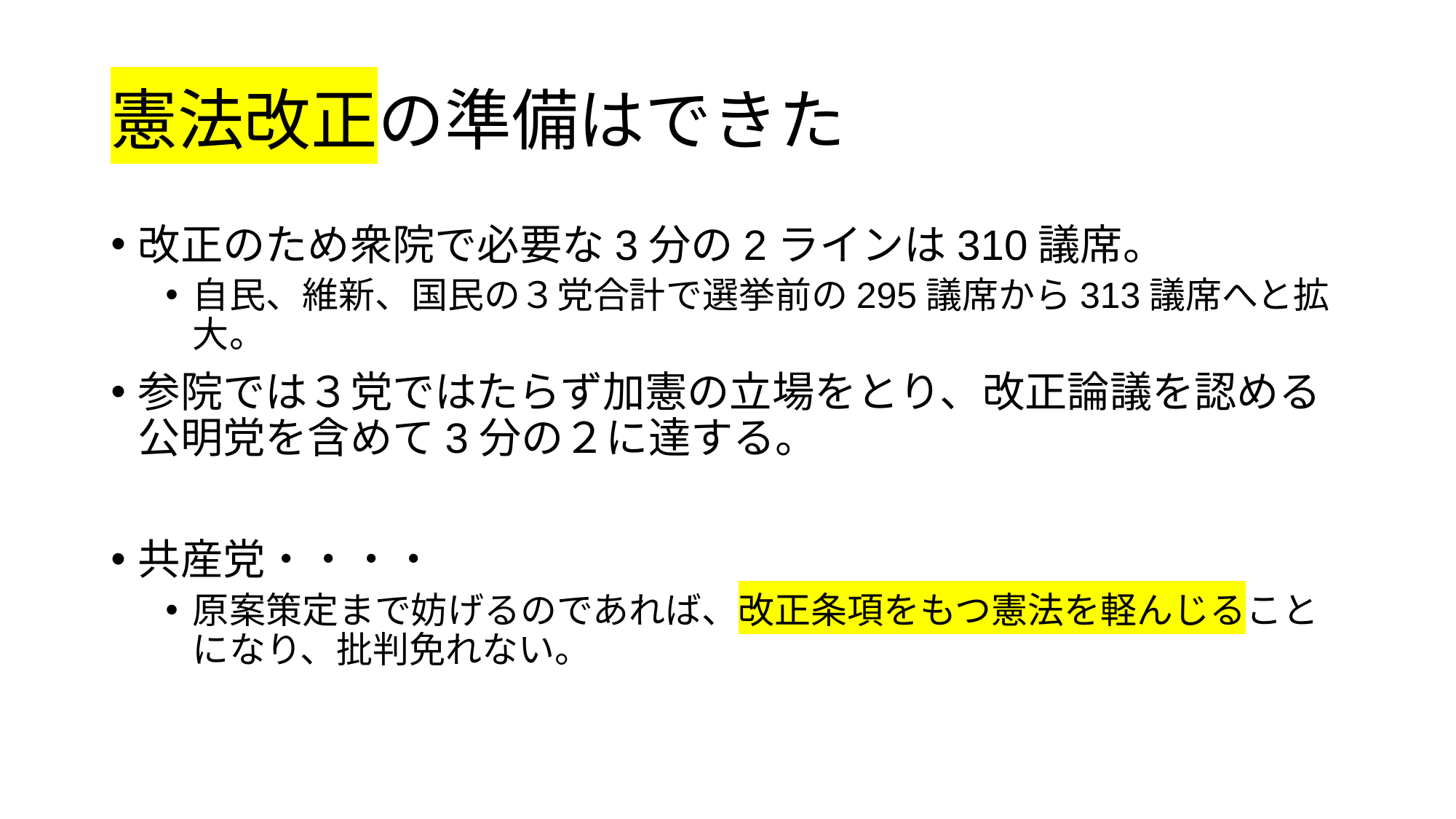

# 憲法改正の準備はできた
改正のため衆院で必要な3分の2ラインは310議席。
自民、維新、国民の３党合計で選挙前の295議席から313議席へと拡大。
参院では３党ではたらず加憲の立場をとり、改正論議を認める公明党を含めて3分の２に達する。

共産党・・・・
原案策定まで妨げるのであれば、改正条項をもつ憲法を軽んじることになり、批判免れない。